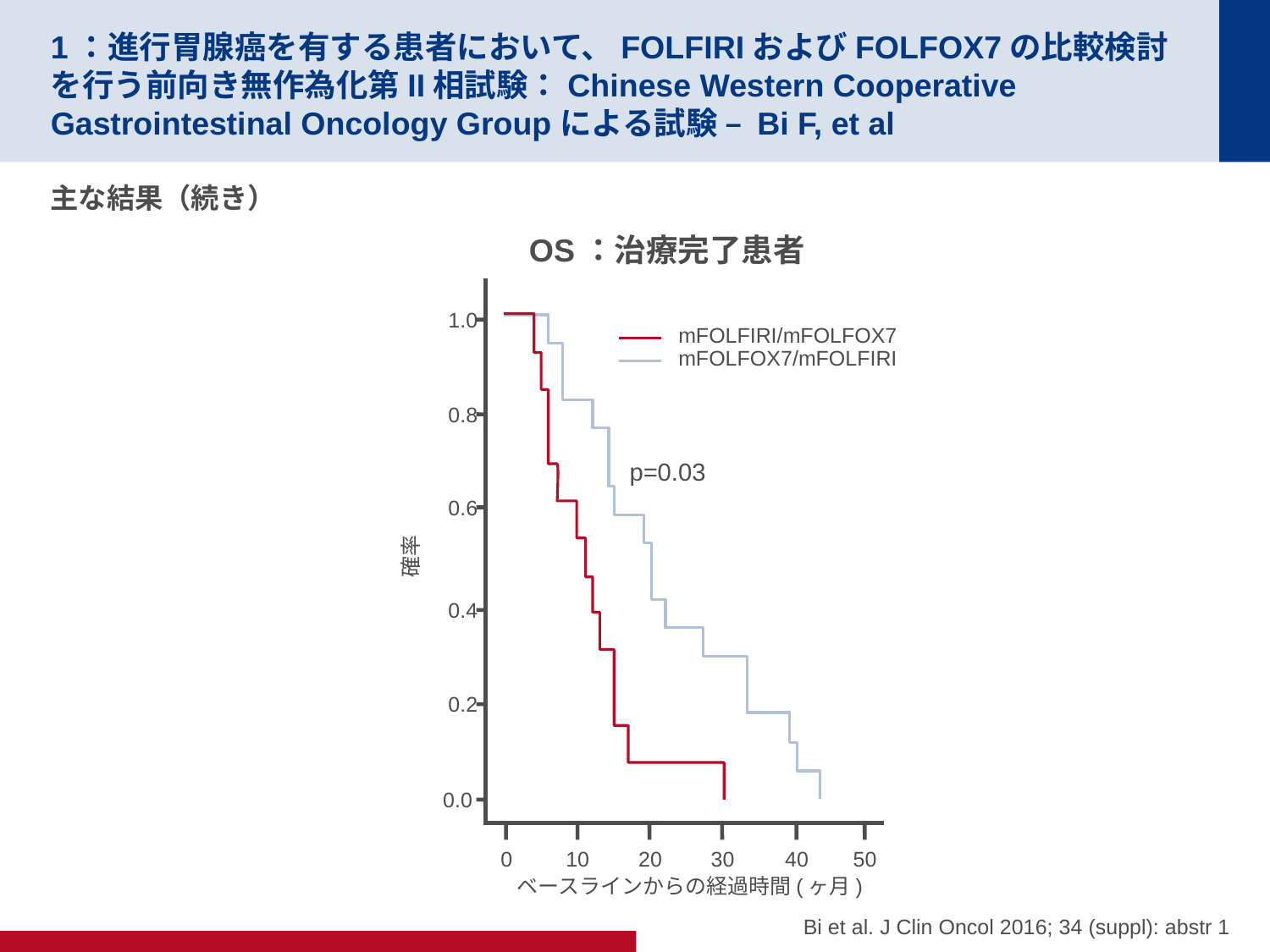

# 1：進行胃腺癌を有する患者において、FOLFIRIおよびFOLFOX7の比較検討を行う前向き無作為化第II相試験：Chinese Western Cooperative Gastrointestinal Oncology Groupによる試験 – Bi F, et al
主な結果（続き）

OS：治療完了患者

1.0

0.8

0.6

確率
0.4

0.2

0.0

0

10
20
30
40
50

mFOLFIRI/mFOLFOX7
mFOLFOX7/mFOLFIRI
p=0.03
ベースラインからの経過時間(ヶ月)
Bi et al. J Clin Oncol 2016; 34 (suppl): abstr 1